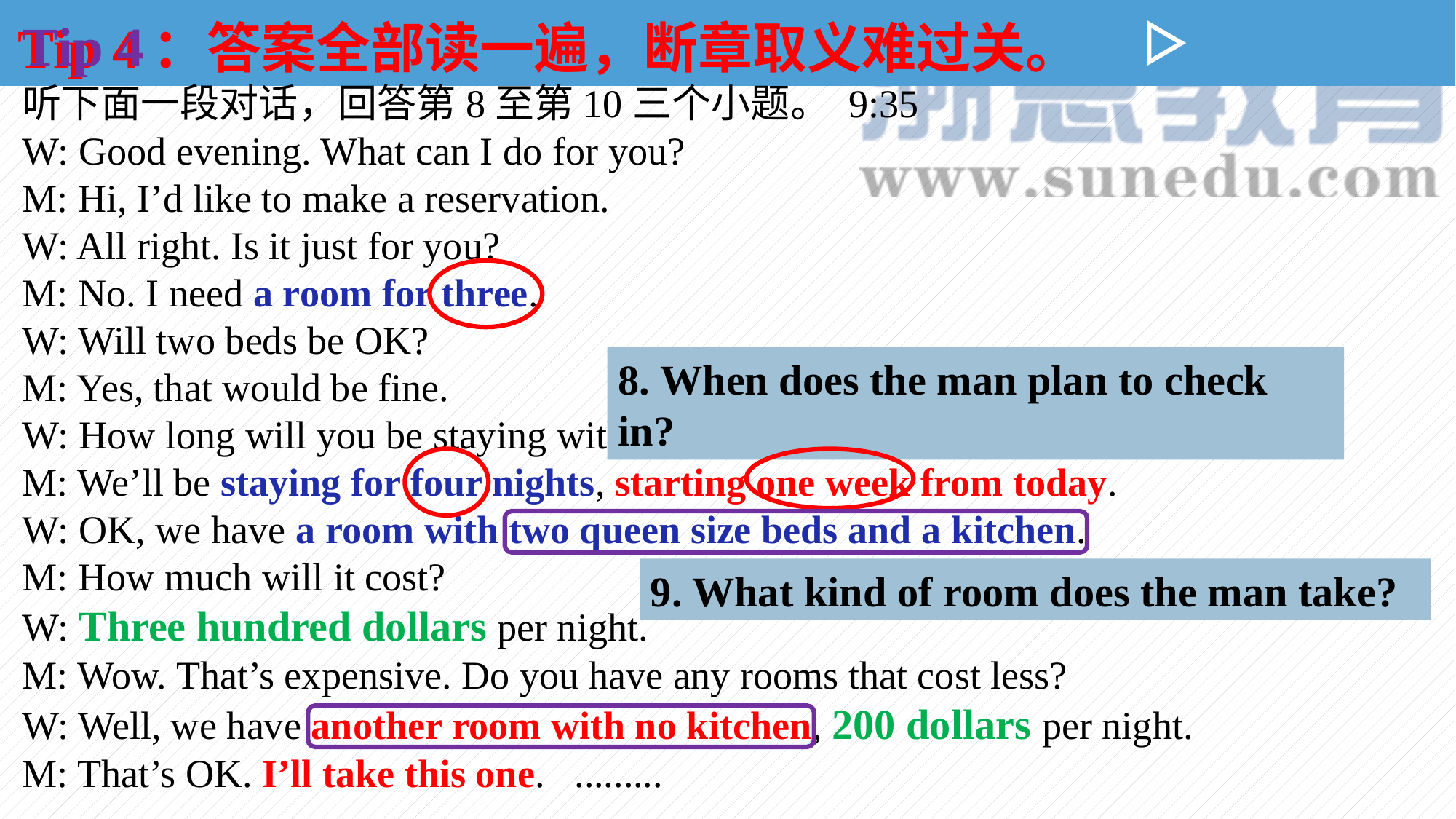

Tip 4
Tip 4：答案全部读一遍，断章取义难过关。

听下面一段对话，回答第8至第10三个小题。 9:35
W: Good evening. What can I do for you?
M: Hi, I’d like to make a reservation.
W: All right. Is it just for you?
M: No. I need a room for three.
W: Will two beds be OK?
M: Yes, that would be fine.
W: How long will you be staying with us?
M: We’ll be staying for four nights, starting one week from today.
W: OK, we have a room with two queen size beds and a kitchen.
M: How much will it cost?
W: Three hundred dollars per night.
M: Wow. That’s expensive. Do you have any rooms that cost less?
W: Well, we have another room with no kitchen, 200 dollars per night.
M: That’s OK. I’ll take this one.   .........

8. When does the man plan to check in?

9. What kind of room does the man take?